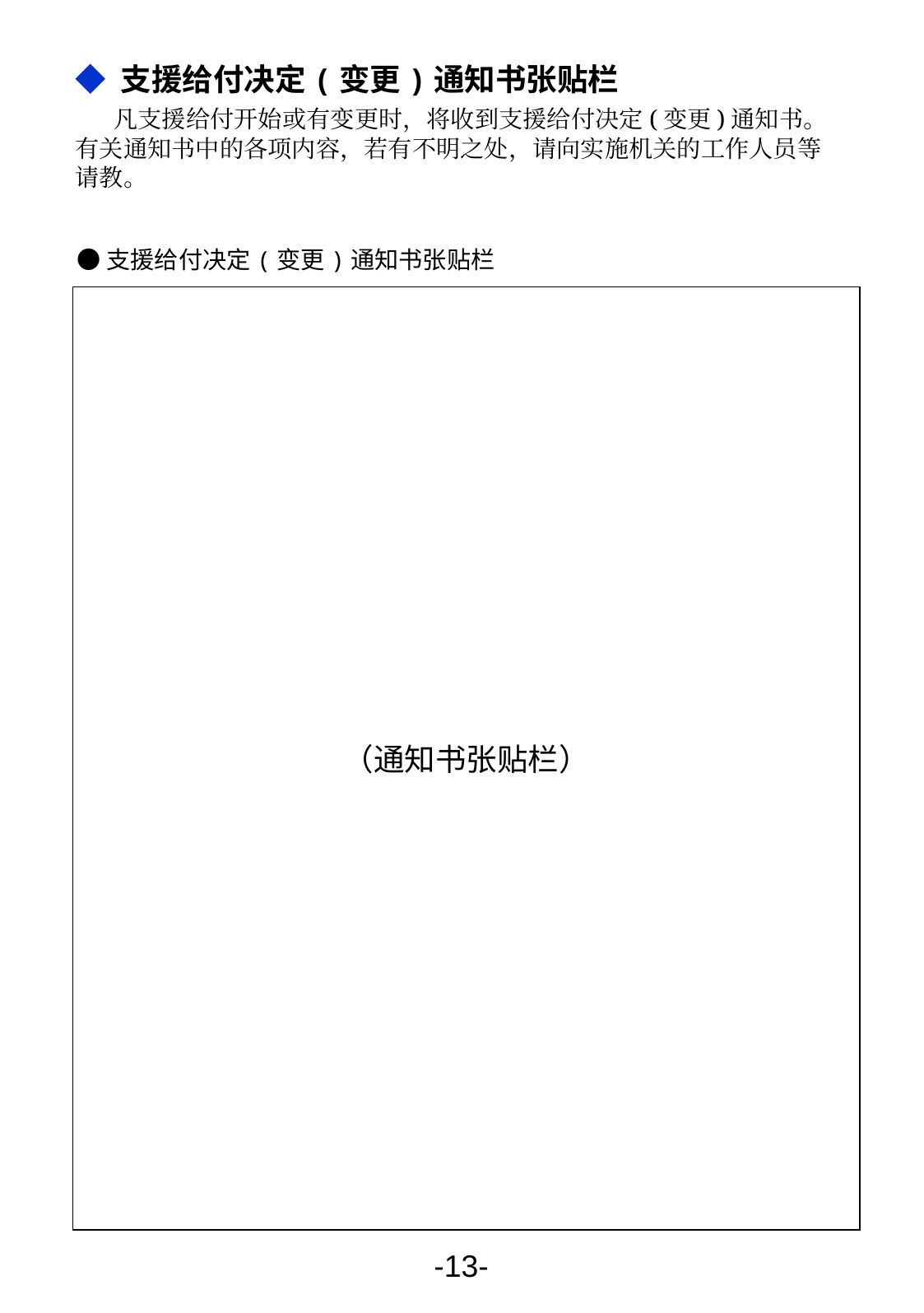

◆ 支援给付决定(变更)通知书张贴栏
　 凡支援给付开始或有变更时，将收到支援给付决定(变更)通知书。有关通知书中的各项内容，若有不明之处，请向实施机关的工作人员等请教。
●支援给付决定(变更)通知书张贴栏
（通知书张贴栏）
-13-